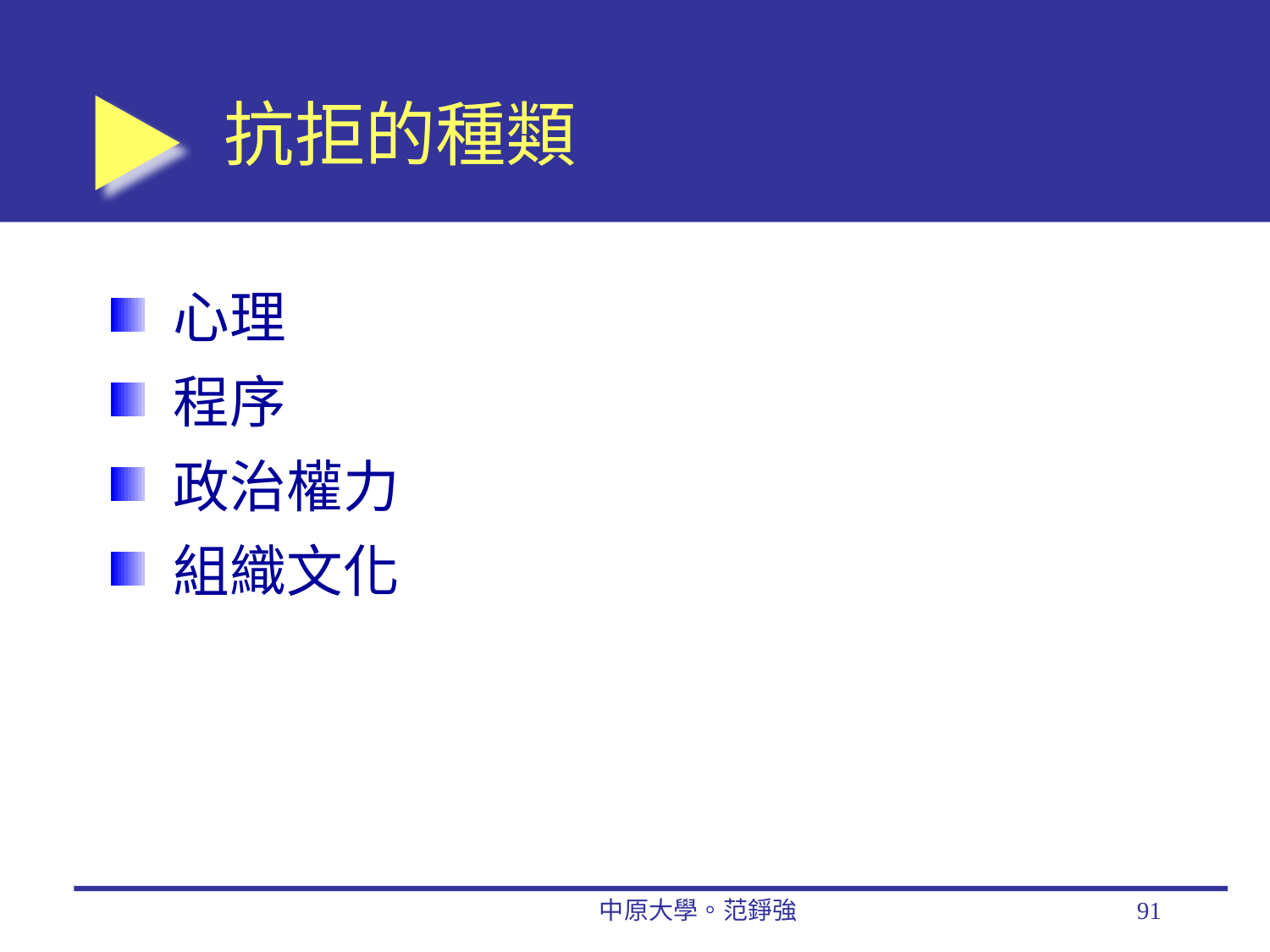

# 抗拒的種類
心理
程序
政治權力
組織文化
中原大學。范錚強
91